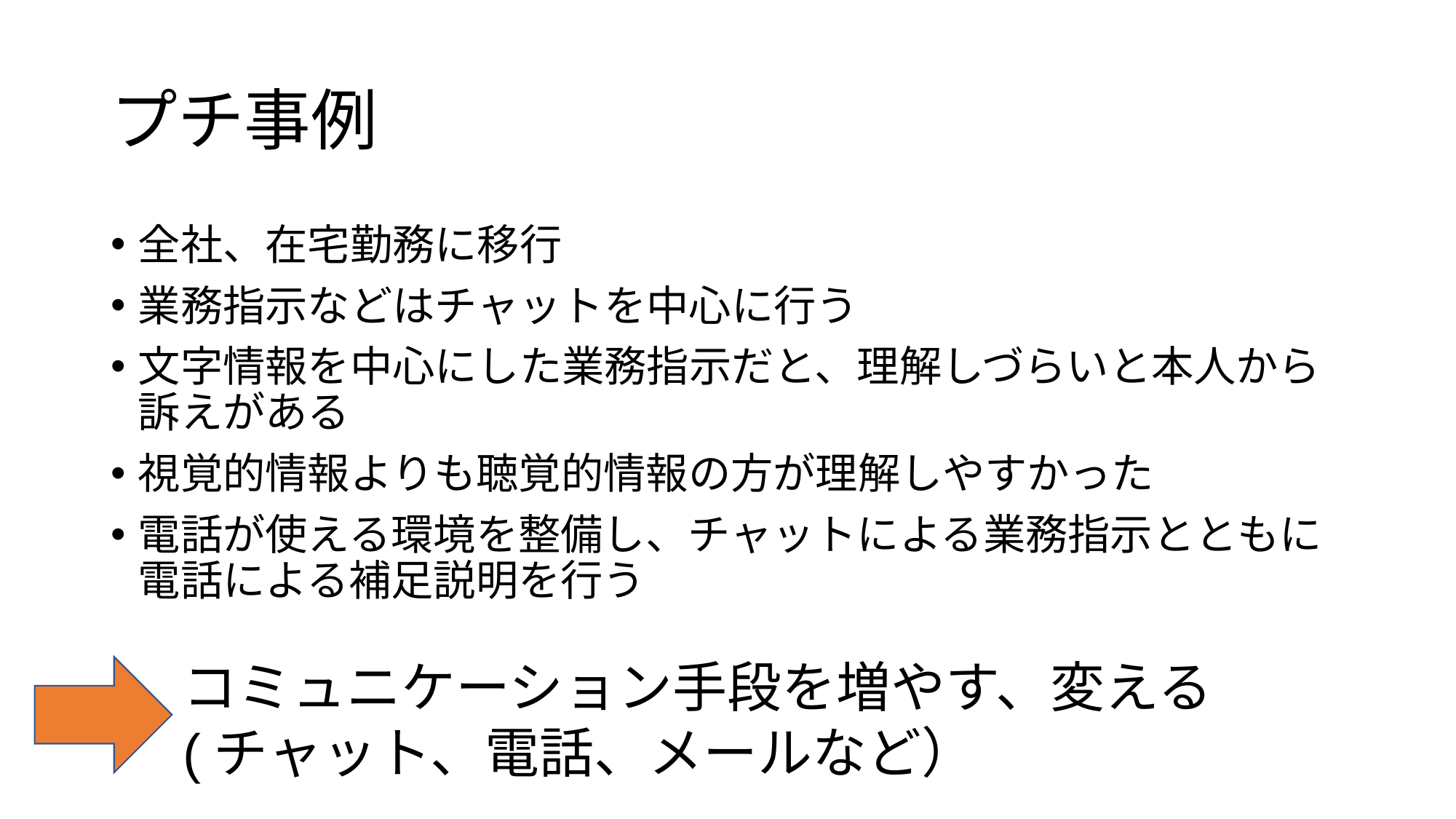

# プチ事例
全社、在宅勤務に移行
業務指示などはチャットを中心に行う
文字情報を中心にした業務指示だと、理解しづらいと本人から訴えがある
視覚的情報よりも聴覚的情報の方が理解しやすかった
電話が使える環境を整備し、チャットによる業務指示とともに電話による補足説明を行う

コミュニケーション手段を増やす、変える
(チャット、電話、メールなど）